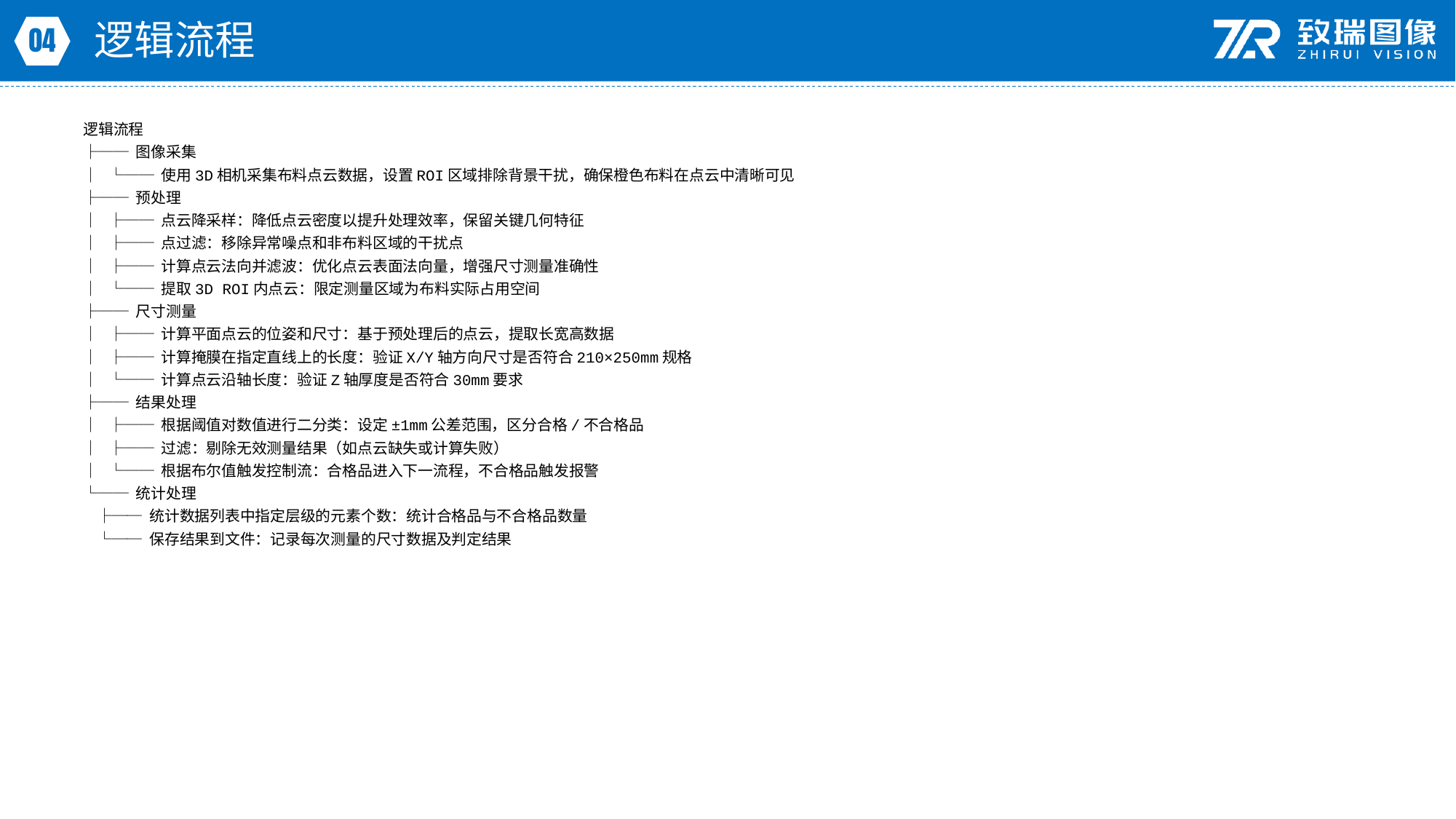

逻辑流程
04

逻辑流程
├── 图像采集
│   └── 使用3D相机采集布料点云数据，设置ROI区域排除背景干扰，确保橙色布料在点云中清晰可见
├── 预处理
│   ├── 点云降采样：降低点云密度以提升处理效率，保留关键几何特征
│   ├── 点过滤：移除异常噪点和非布料区域的干扰点
│   ├── 计算点云法向并滤波：优化点云表面法向量，增强尺寸测量准确性
│   └── 提取3D ROI内点云：限定测量区域为布料实际占用空间
├── 尺寸测量
│   ├── 计算平面点云的位姿和尺寸：基于预处理后的点云，提取长宽高数据
│   ├── 计算掩膜在指定直线上的长度：验证X/Y轴方向尺寸是否符合210×250mm规格
│   └── 计算点云沿轴长度：验证Z轴厚度是否符合30mm要求
├── 结果处理
│   ├── 根据阈值对数值进行二分类：设定±1mm公差范围，区分合格/不合格品
│   ├── 过滤：剔除无效测量结果（如点云缺失或计算失败）
│   └── 根据布尔值触发控制流：合格品进入下一流程，不合格品触发报警
└── 统计处理
    ├── 统计数据列表中指定层级的元素个数：统计合格品与不合格品数量
    └── 保存结果到文件：记录每次测量的尺寸数据及判定结果